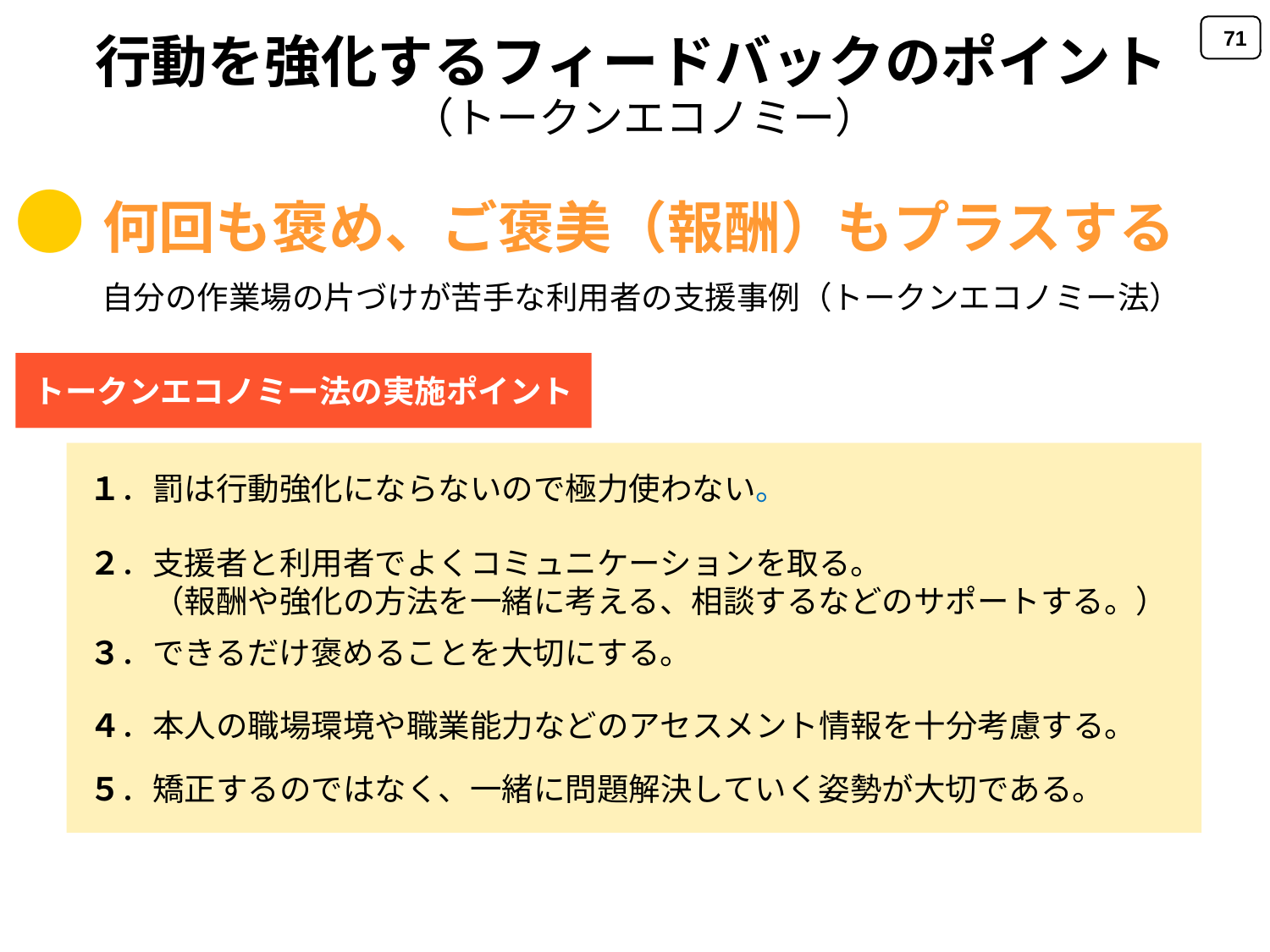

71

行動を強化するフィードバックのポイント
（トークンエコノミー）
●何回も褒め、ご褒美（報酬）もプラスする
自分の作業場の片づけが苦手な利用者の支援事例（トークンエコノミー法）
トークンエコノミー法の実施ポイント

１．罰は行動強化にならないので極力使わない。
２．支援者と利用者でよくコミュニケーションを取る。
　　（報酬や強化の方法を一緒に考える、相談するなどのサポートする。）
３．できるだけ褒めることを大切にする。
４．本人の職場環境や職業能力などのアセスメント情報を十分考慮する。
５．矯正するのではなく、一緒に問題解決していく姿勢が大切である。